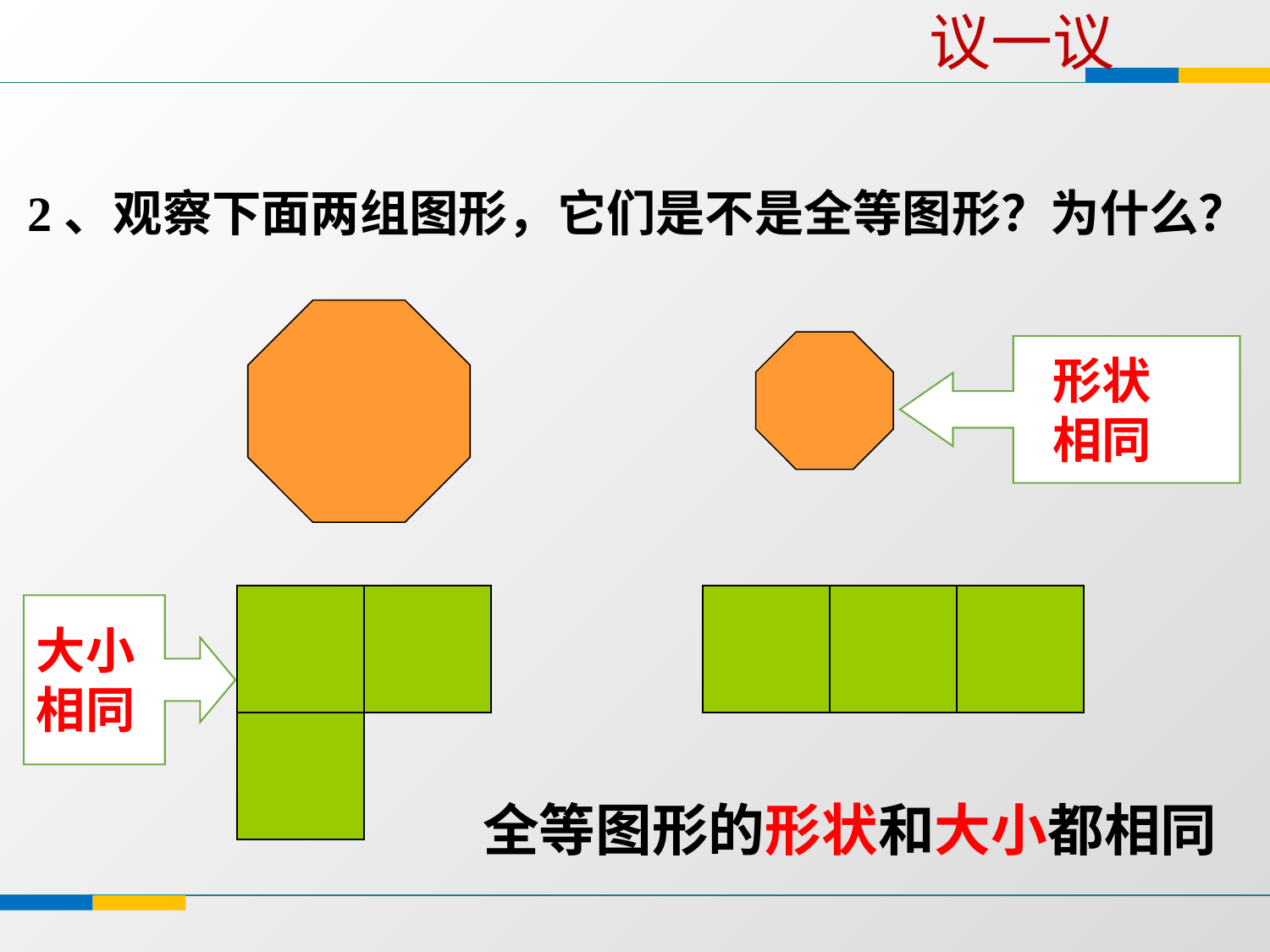

议一议
2、观察下面两组图形，它们是不是全等图形？为什么？

形状
相同

大小
相同
全等图形的形状和大小都相同